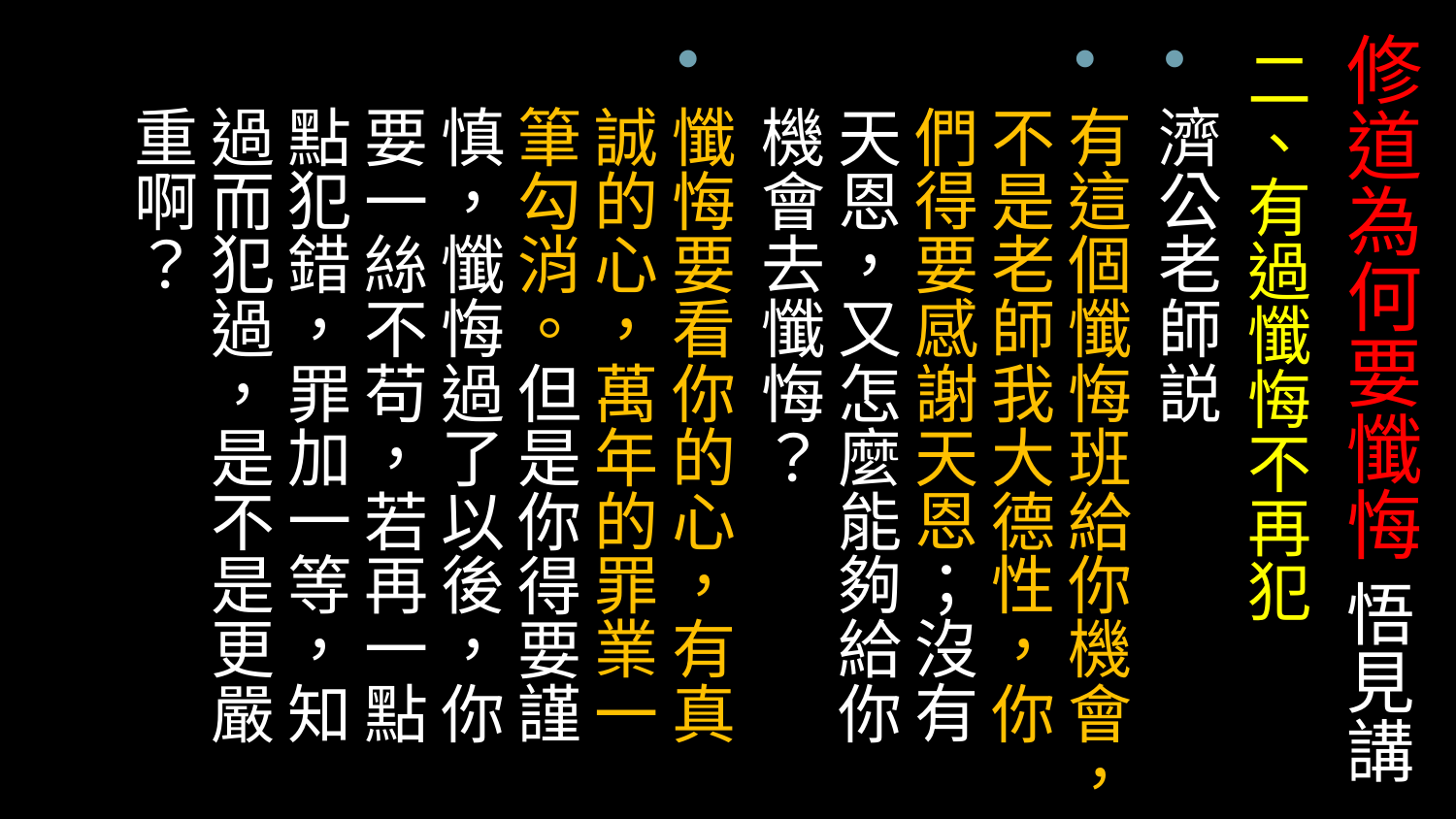

# 修道為何要懺悔 悟見講
二、有過懺悔不再犯
濟公老師説
有這個懺悔班給你機會，不是老師我大德性，你們得要感謝天恩；沒有天恩，又怎麼能夠給你機會去懺悔？
懺悔要看你的心，有真誠的心，萬年的罪業一筆勾消。但是你得要謹慎，懺悔過了以後，你要一絲不苟，若再一點點犯錯，罪加一等，知過而犯過，是不是更嚴重啊？